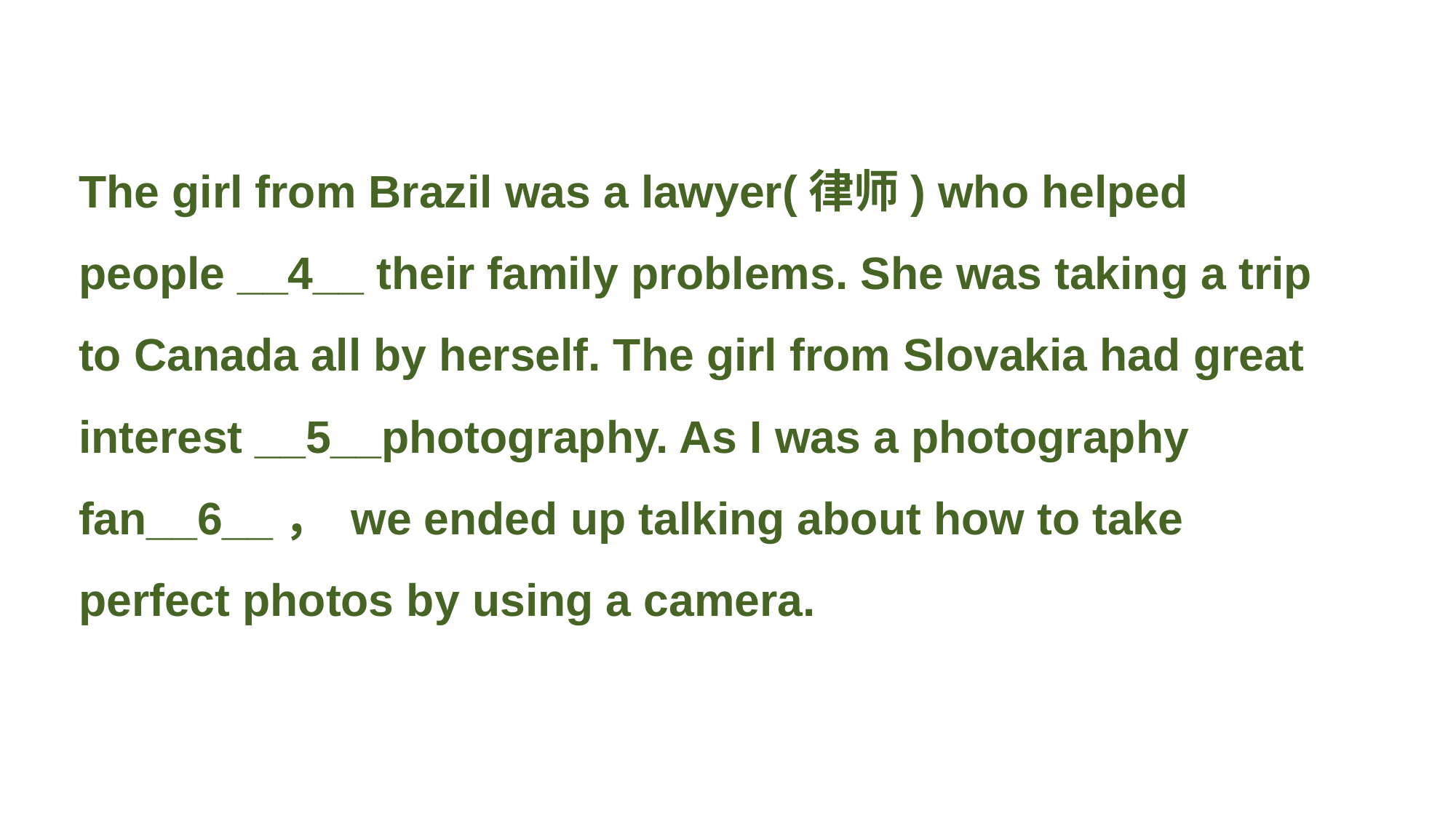

The girl from Brazil was a lawyer(律师) who helped people __4__ their family problems. She was taking a trip to Canada all by herself. The girl from Slovakia had great interest __5__photography. As I was a photography fan__6__， we ended up talking about how to take perfect photos by using a camera.